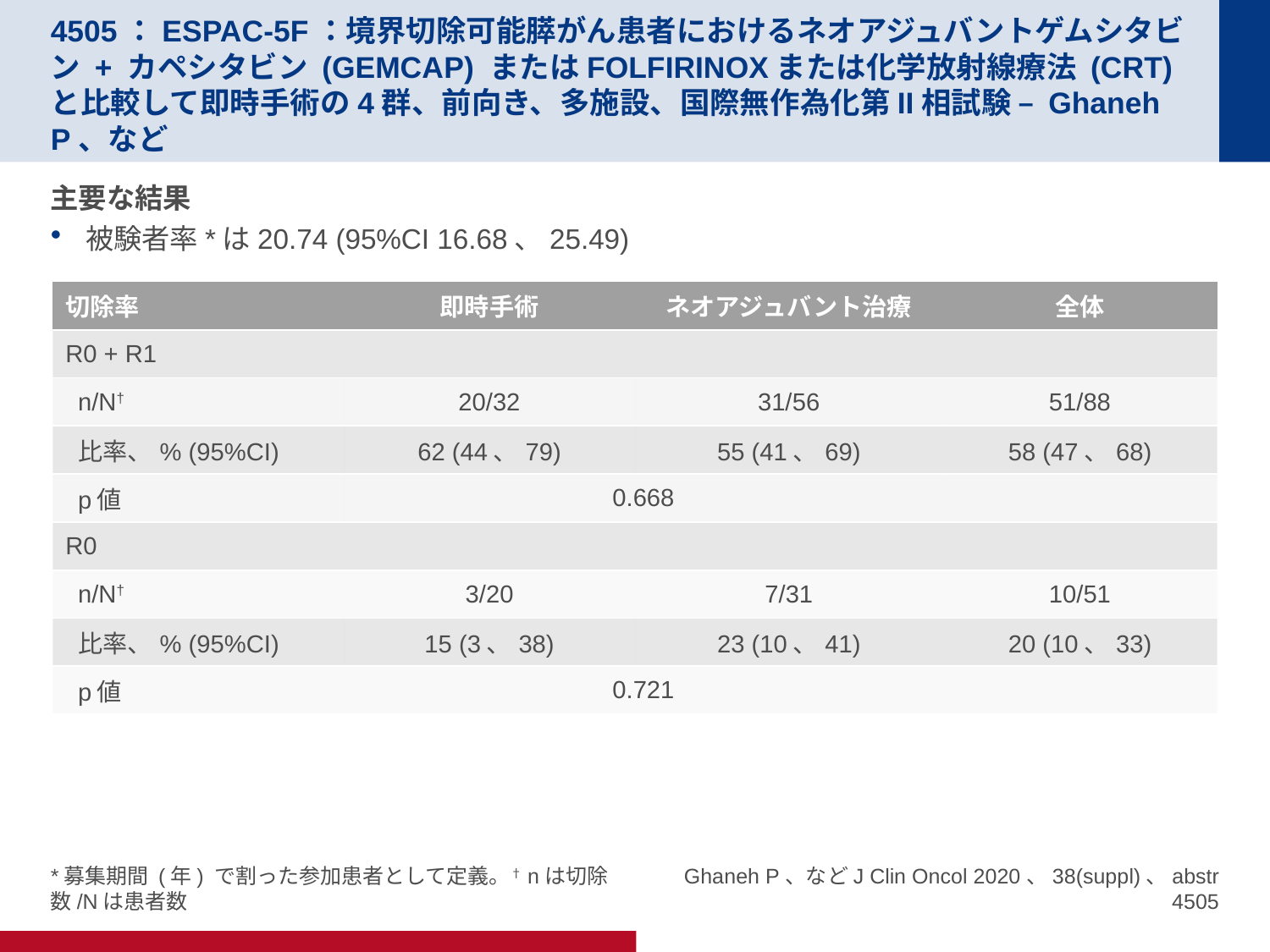

# 4505：ESPAC-5F：境界切除可能膵がん患者におけるネオアジュバントゲムシタビン + カペシタビン (GEMCAP) またはFOLFIRINOXまたは化学放射線療法 (CRT) と比較して即時手術の4群、前向き、多施設、国際無作為化第II相試験 – Ghaneh P、など
主要な結果
被験者率*は20.74 (95%CI 16.68、25.49)
| 切除率 | 即時手術 | ネオアジュバント治療 | 全体 |
| --- | --- | --- | --- |
| R0 + R1 |  |  |  |
| n/N† | 20/32 | 31/56 | 51/88 |
| 比率、% (95%CI) | 62 (44、79) | 55 (41、69) | 58 (47、68) |
| p値 | 0.668 |  |  |
| R0 |  |  |  |
| n/N† | 3/20 | 7/31 | 10/51 |
| 比率、% (95%CI) | 15 (3、38) | 23 (10、41) | 20 (10、33) |
| p値 | 0.721 |  |  |
*募集期間 (年) で割った参加患者として定義。†nは切除数/Nは患者数
Ghaneh P、などJ Clin Oncol 2020、38(suppl)、abstr 4505